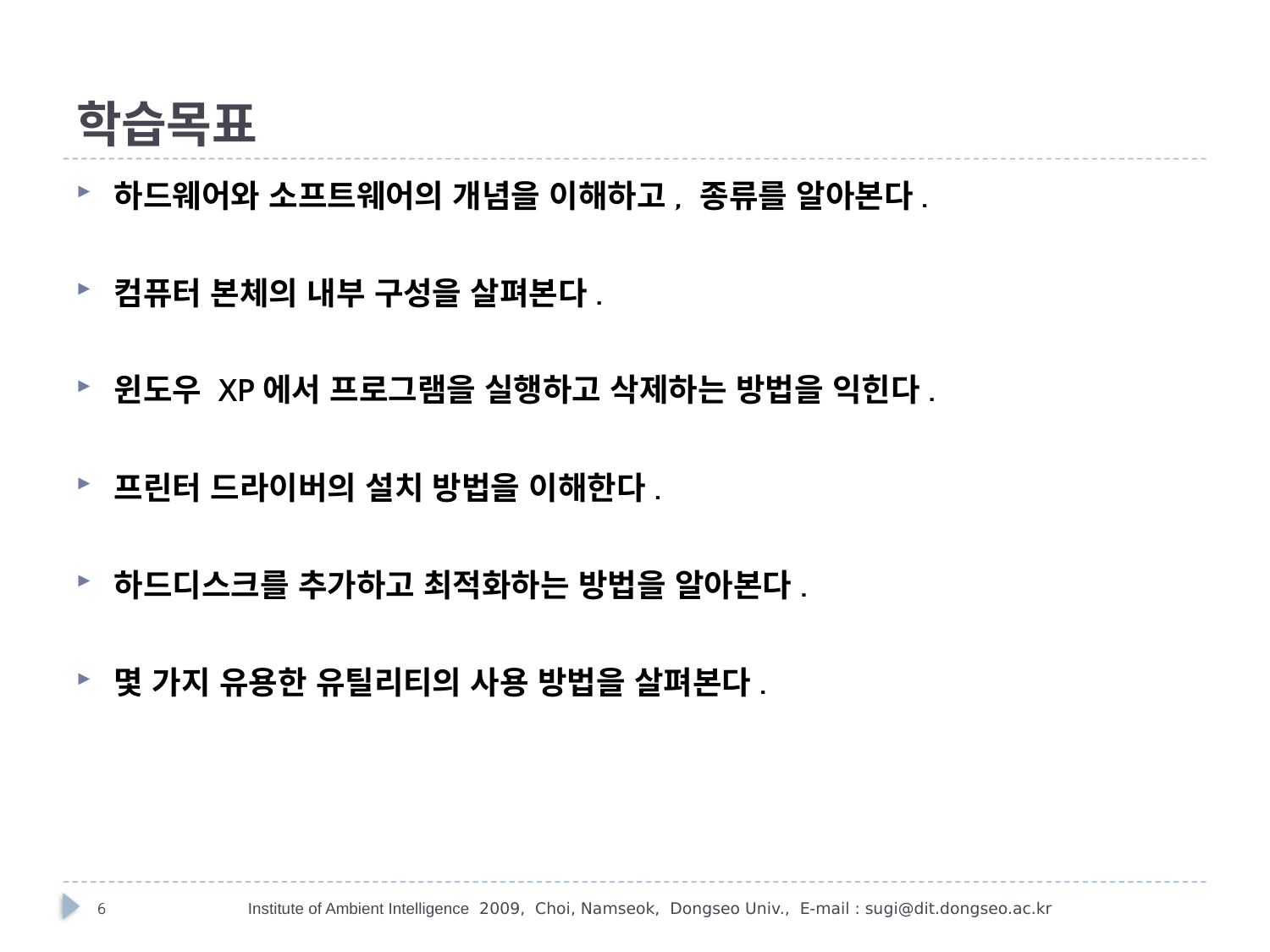

# 학습목표
하드웨어와 소프트웨어의 개념을 이해하고, 종류를 알아본다.

컴퓨터 본체의 내부 구성을 살펴본다.

윈도우 XP에서 프로그램을 실행하고 삭제하는 방법을 익힌다.

프린터 드라이버의 설치 방법을 이해한다.

하드디스크를 추가하고 최적화하는 방법을 알아본다.

몇 가지 유용한 유틸리티의 사용 방법을 살펴본다.